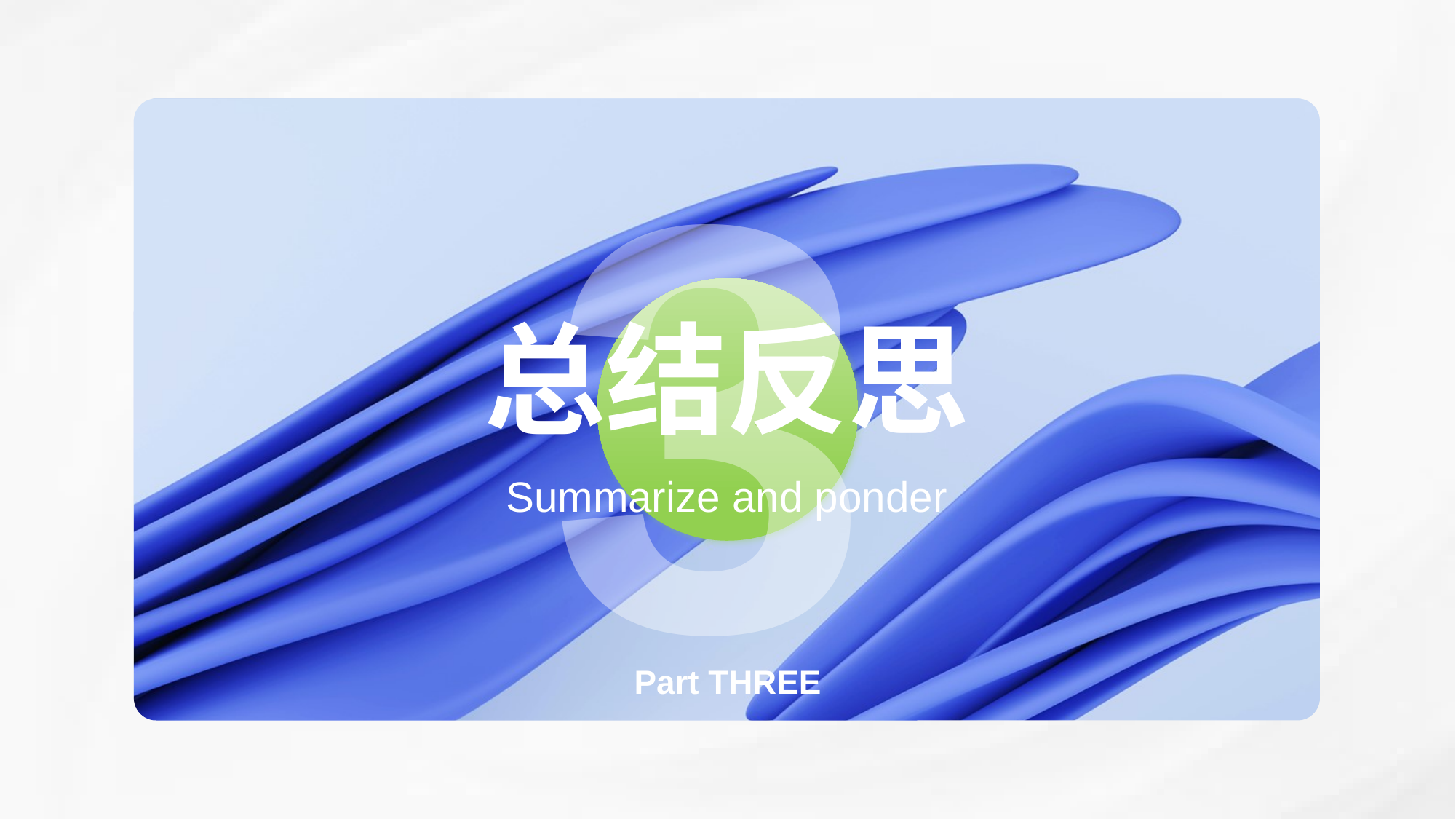

3
总结反思
Summarize and ponder
Part THREE